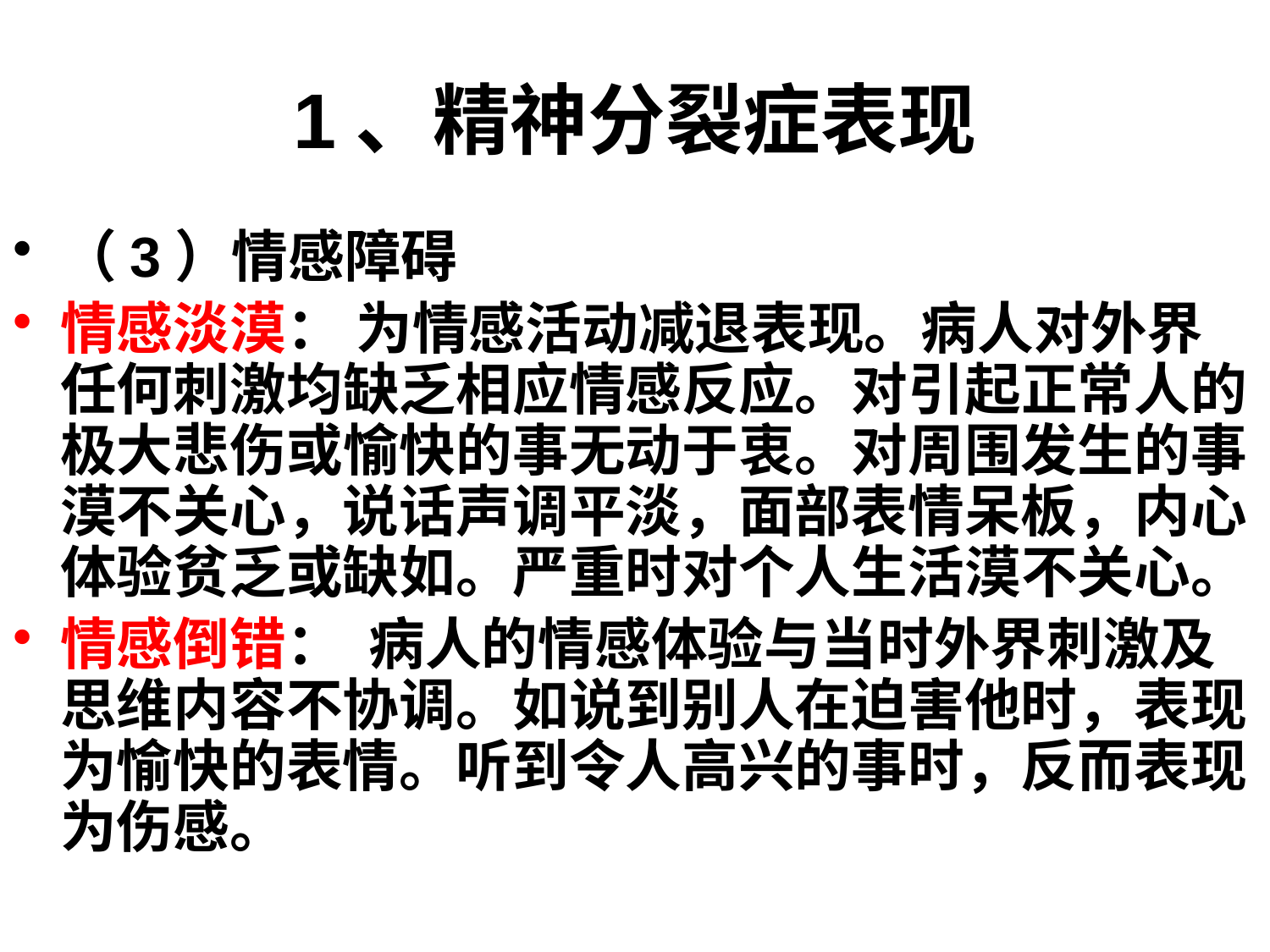

# 1、精神分裂症表现
（3）情感障碍
情感淡漠： 为情感活动减退表现。病人对外界任何刺激均缺乏相应情感反应。对引起正常人的极大悲伤或愉快的事无动于衷。对周围发生的事漠不关心，说话声调平淡，面部表情呆板，内心体验贫乏或缺如。严重时对个人生活漠不关心。
情感倒错：  病人的情感体验与当时外界刺激及思维内容不协调。如说到别人在迫害他时，表现为愉快的表情。听到令人高兴的事时，反而表现为伤感。